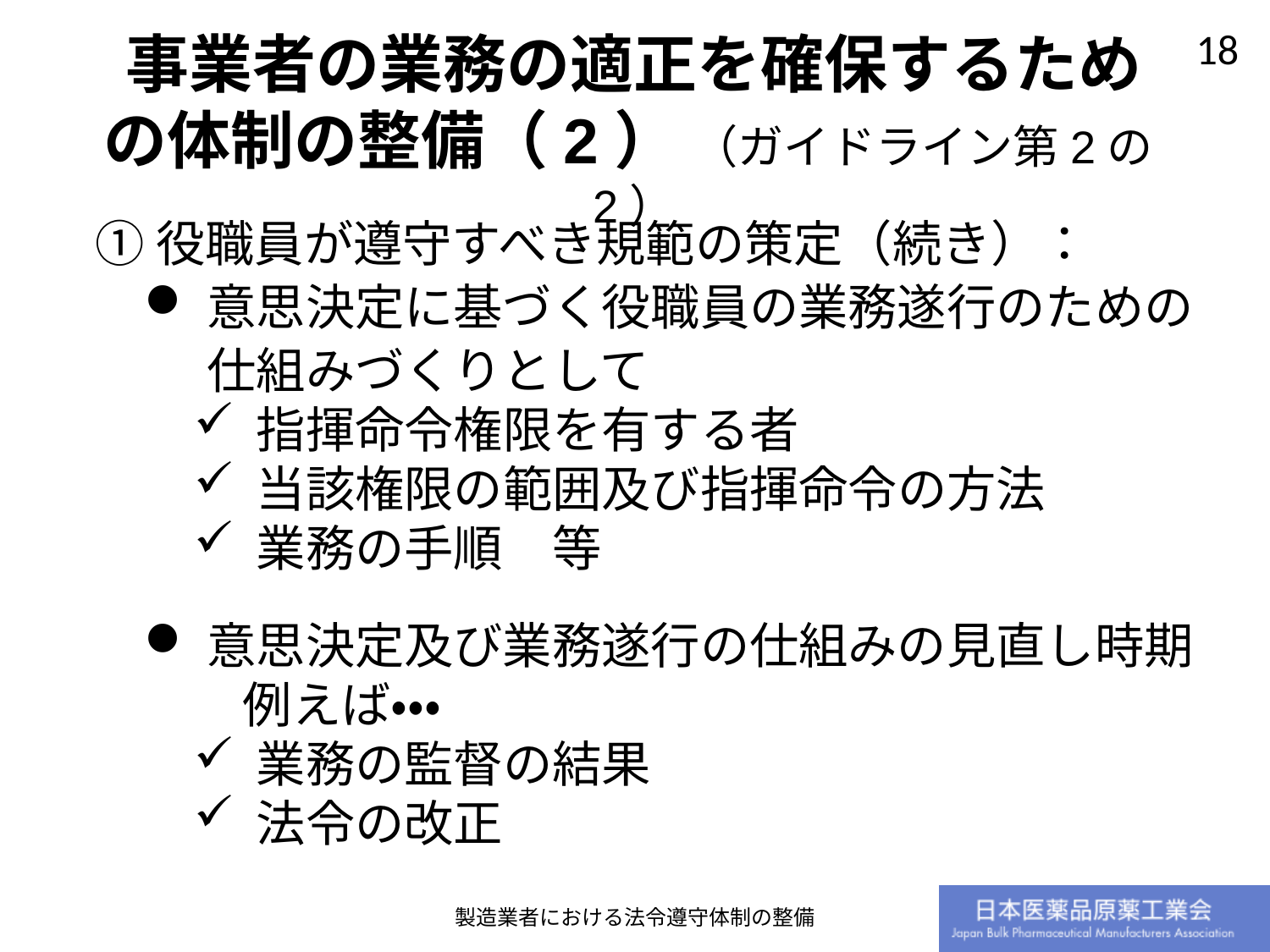

事業者の業務の適正を確保するための体制の整備（2） （ガイドライン第2の2）
①役職員が遵守すべき規範の策定（続き）：
意思決定に基づく役職員の業務遂行のための仕組みづくりとして
指揮命令権限を有する者
当該権限の範囲及び指揮命令の方法
業務の手順　等

意思決定及び業務遂行の仕組みの見直し時期
　　　例えば・・・
業務の監督の結果
法令の改正
製造業者における法令遵守体制の整備